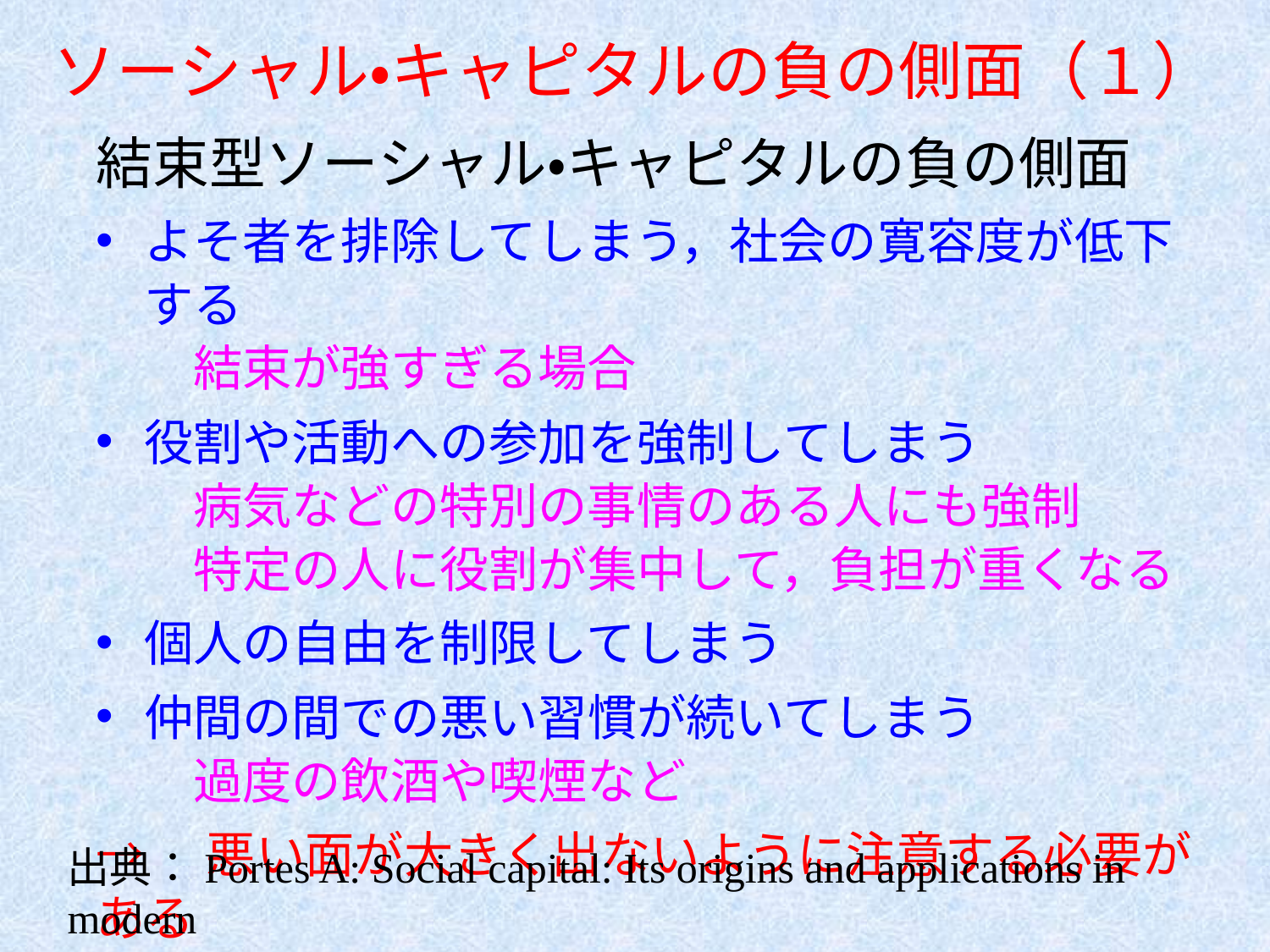

ソーシャル・キャピタルの負の側面（１）
結束型ソーシャル・キャピタルの負の側面
よそ者を排除してしまう，社会の寛容度が低下する　
　結束が強すぎる場合
役割や活動への参加を強制してしまう
　病気などの特別の事情のある人にも強制
　特定の人に役割が集中して，負担が重くなる
個人の自由を制限してしまう
仲間の間での悪い習慣が続いてしまう
　過度の飲酒や喫煙など
→　悪い面が大きく出ないように注意する必要がある

出典：Portes A: Social capital: Its origins and applications in modern
　　　　sociology. Annual Review of Sociology, 24: 1-24, 1998.